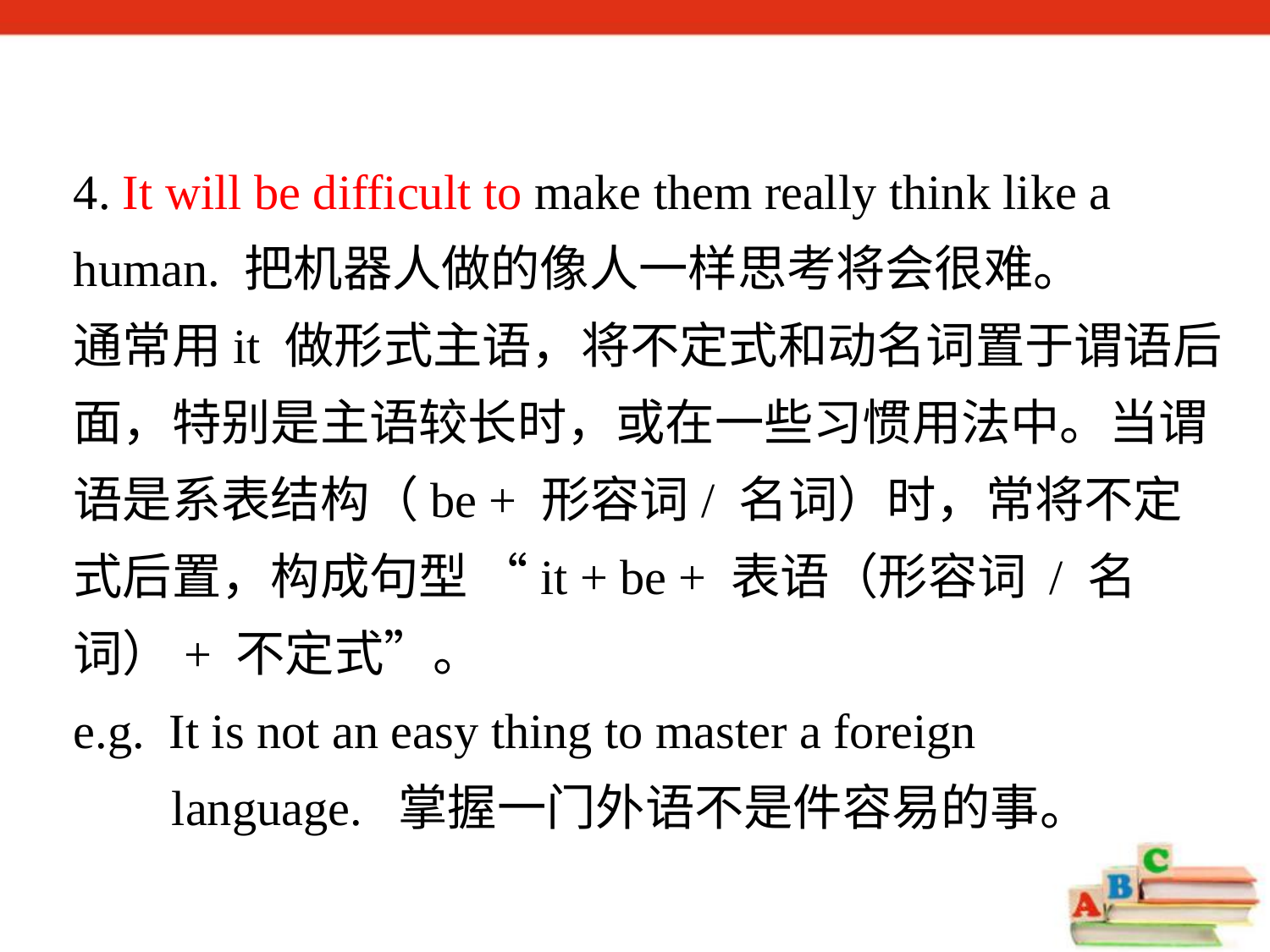

4. It will be difficult to make them really think like a human. 把机器人做的像人一样思考将会很难。
通常用it 做形式主语，将不定式和动名词置于谓语后面，特别是主语较长时，或在一些习惯用法中。当谓语是系表结构（be + 形容词/ 名词）时，常将不定式后置，构成句型 “it + be + 表语（形容词 / 名词）+ 不定式”。
e.g.  It is not an easy thing to master a foreign
        language.  掌握一门外语不是件容易的事。